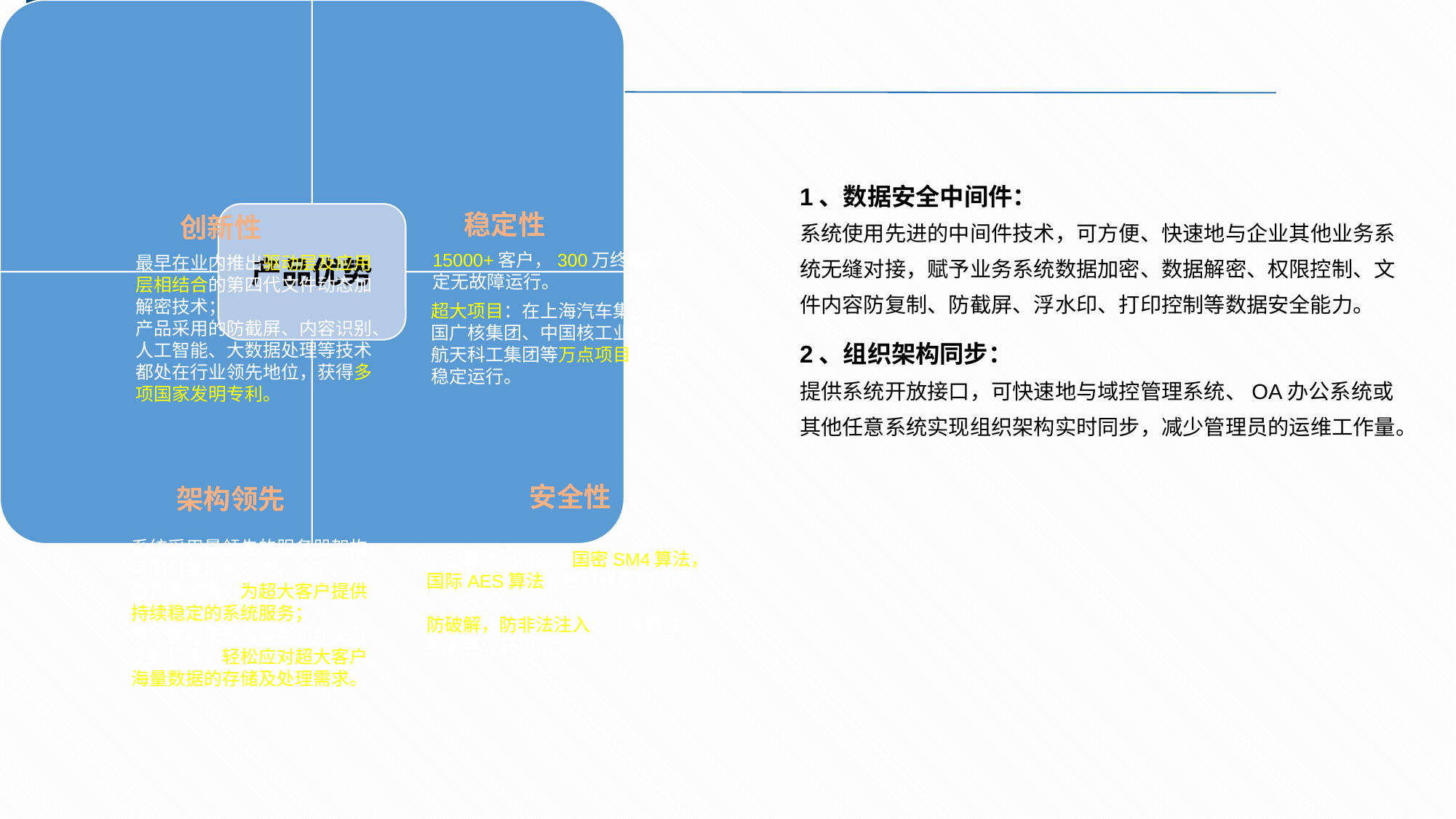

③
丨3 解决方案优势------技术优势
PART
1、数据安全中间件：
系统使用先进的中间件技术，可方便、快速地与企业其他业务系统无缝对接，赋予业务系统数据加密、数据解密、权限控制、文件内容防复制、防截屏、浮水印、打印控制等数据安全能力。

2、组织架构同步：
提供系统开放接口，可快速地与域控管理系统、OA办公系统或其他任意系统实现组织架构实时同步，减少管理员的运维工作量。

产品优势
稳定性
创新性
15000+客户，300万终端稳定无故障运行。
最早在业内推出驱动层及应用层相结合的第四代文件动态加解密技术；
产品采用的防截屏、内容识别、人工智能、大数据处理等技术都处在行业领先地位，获得多项国家发明专利。
超大项目：在上海汽车集团、中国广核集团、中国核工业集团、航天科工集团等万点项目上常年稳定运行。
系统可扩展
安全性
架构领先
系统采用最领先的服务器架构，可同时支持分布式、热备、负载均衡部署，为超大客户提供持续稳定的系统服务；
系统同时使用关系型和非关系型数据库，轻松应对超大客户海量数据的存储及处理需求。

加密算法同时支持国密SM4算法，国际AES算法，密码强度有保障。

防破解，防非法注入，杜绝通过技术手段获取明文。